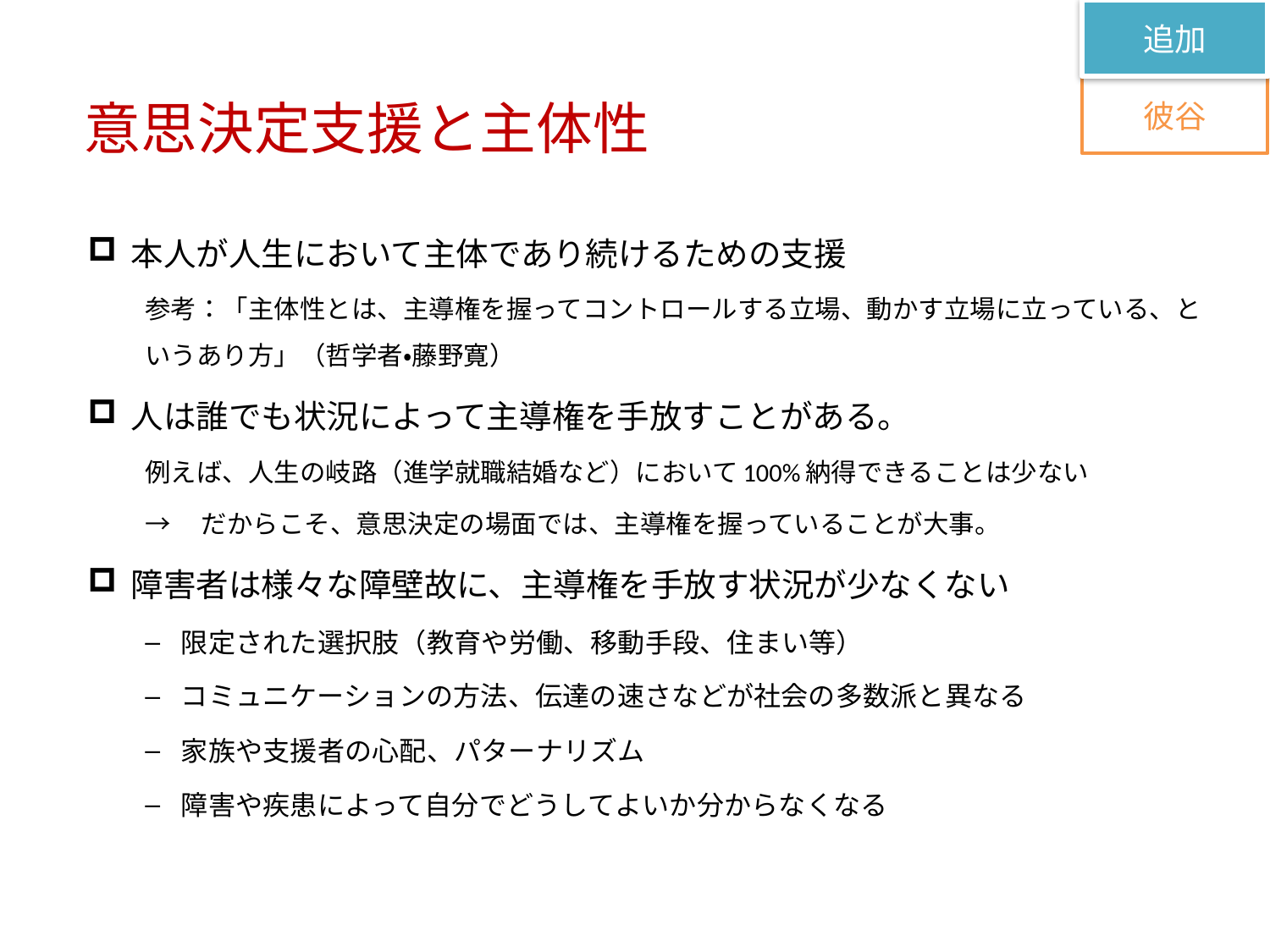

追加
# 意思決定支援と主体性
彼谷
本人が人生において主体であり続けるための支援
参考：「主体性とは、主導権を握ってコントロールする立場、動かす立場に立っている、というあり方」（哲学者・藤野寛）
人は誰でも状況によって主導権を手放すことがある。
例えば、人生の岐路（進学就職結婚など）において100%納得できることは少ない
→　だからこそ、意思決定の場面では、主導権を握っていることが大事。
障害者は様々な障壁故に、主導権を手放す状況が少なくない
限定された選択肢（教育や労働、移動手段、住まい等）
コミュニケーションの方法、伝達の速さなどが社会の多数派と異なる
家族や支援者の心配、パターナリズム
障害や疾患によって自分でどうしてよいか分からなくなる